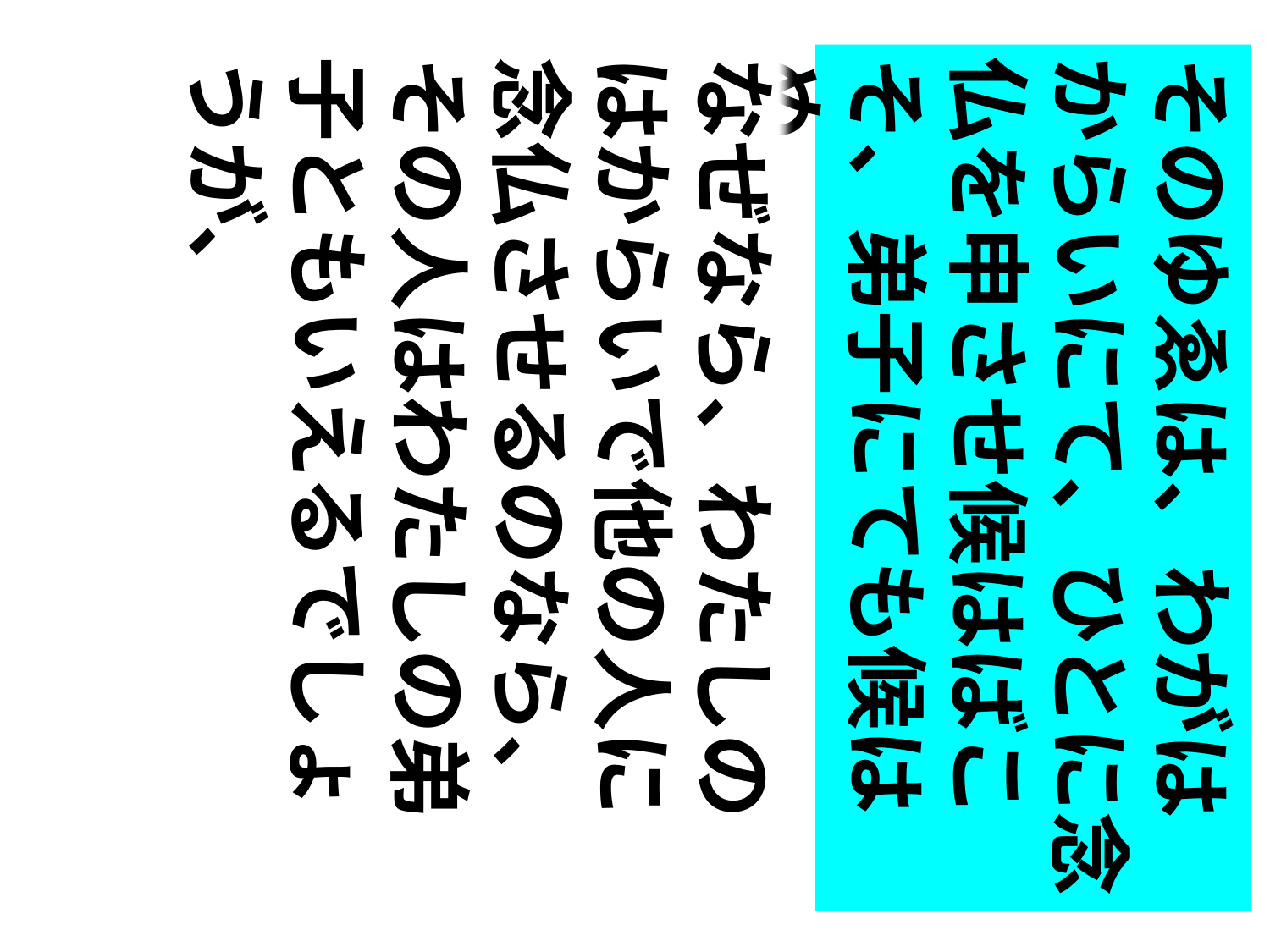

なぜなら、わたしのはからいで他の人に念仏させるのなら、その人はわたしの弟子ともいえるでしょうが、
そのゆゑは、わがはからいにて、ひとに念仏を申させ候はばこそ、弟子にても候はめ。